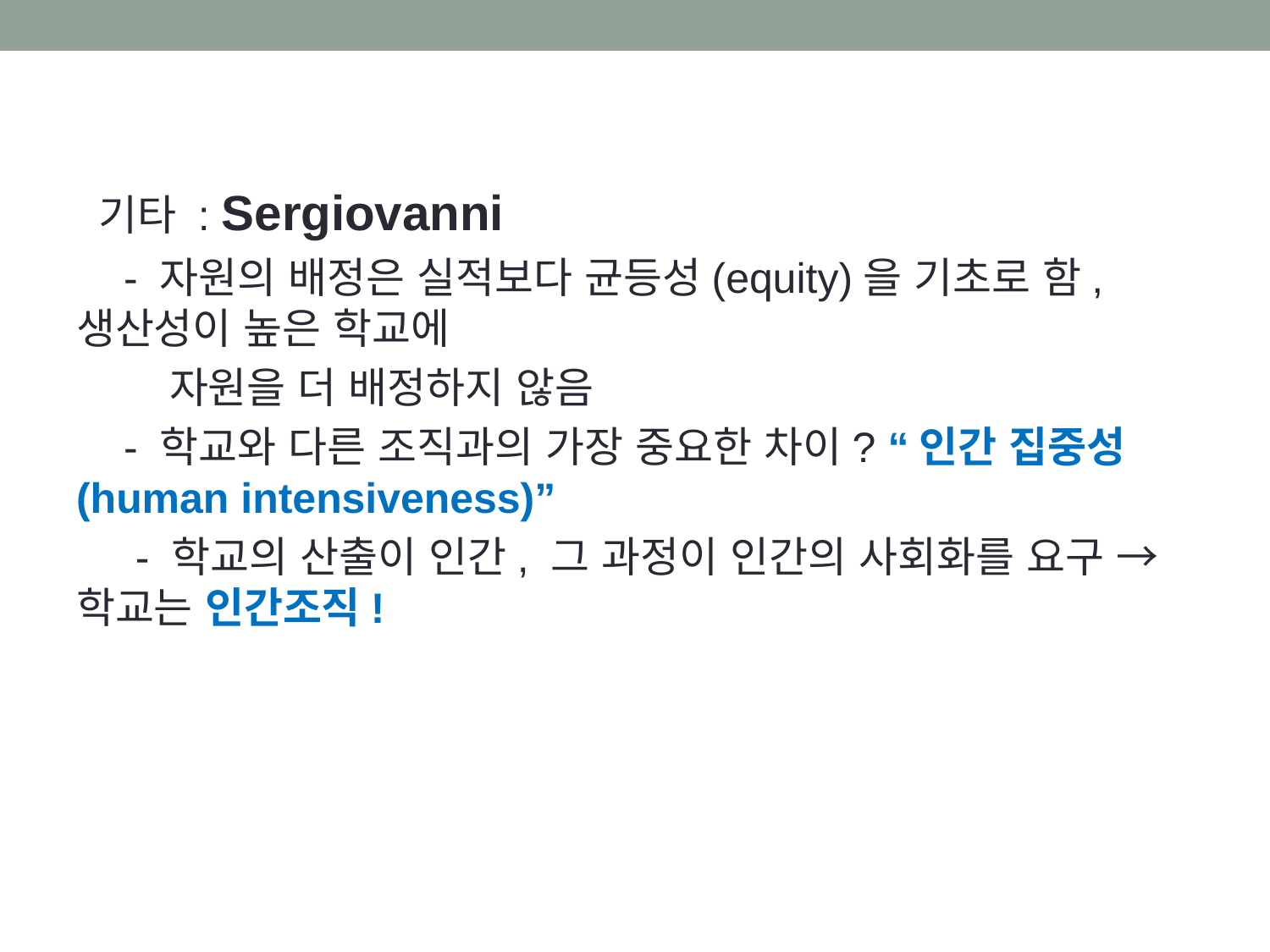

#

 기타 : Sergiovanni
    - 자원의 배정은 실적보다 균등성(equity)을 기초로 함, 생산성이 높은 학교에
       자원을 더 배정하지 않음
    - 학교와 다른 조직과의 가장 중요한 차이? “인간 집중성(human intensiveness)”
     - 학교의 산출이 인간, 그 과정이 인간의 사회화를 요구 → 학교는 인간조직!